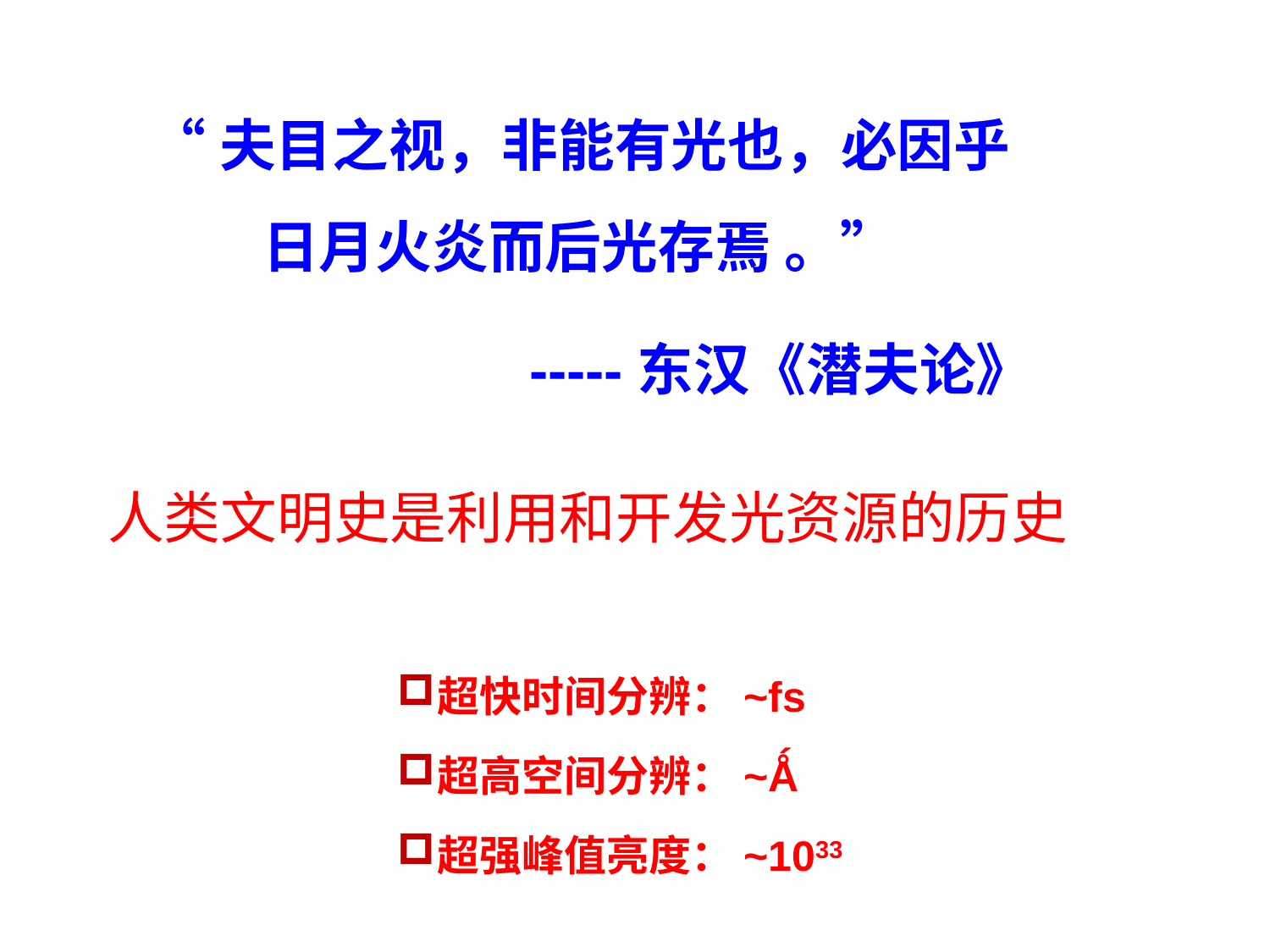

“夫目之视，非能有光也，必因乎日月火炎而后光存焉 。”
-----东汉《潜夫论》
人类文明史是利用和开发光资源的历史
超快时间分辨：~fs
超高空间分辨：~Ǻ
超强峰值亮度：~1033